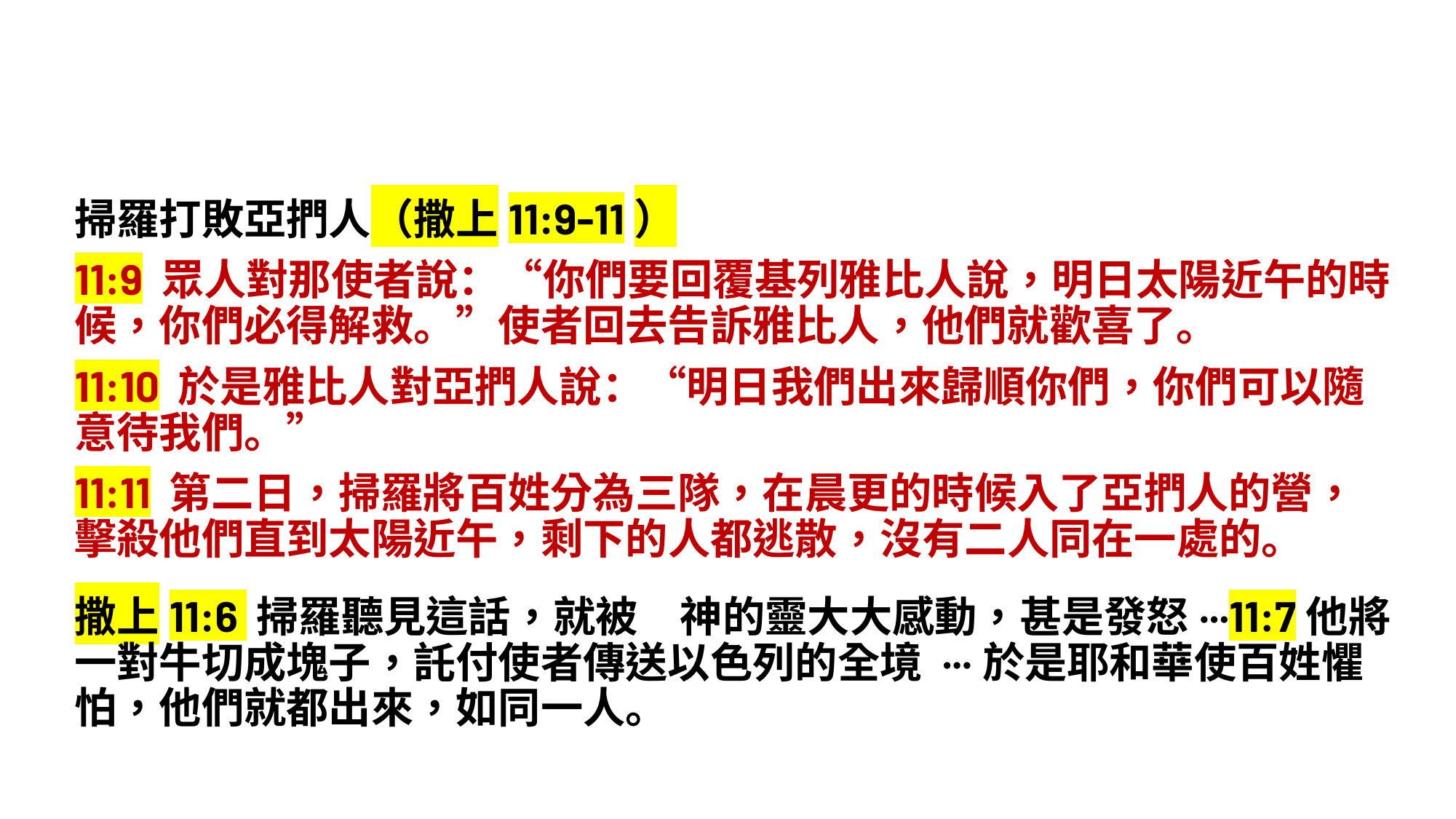

掃羅打敗亞捫人（撒上11:9-11）
11:9 眾人對那使者說：“你們要回覆基列雅比人說，明日太陽近午的時候，你們必得解救。”使者回去告訴雅比人，他們就歡喜了。
11:10 於是雅比人對亞捫人說：“明日我們出來歸順你們，你們可以隨意待我們。”
11:11 第二日，掃羅將百姓分為三隊，在晨更的時候入了亞捫人的營，擊殺他們直到太陽近午，剩下的人都逃散，沒有二人同在一處的。

撒上11:6 掃羅聽見這話，就被　神的靈大大感動，甚是發怒···11:7他將一對牛切成塊子，託付使者傳送以色列的全境 ···於是耶和華使百姓懼怕，他們就都出來，如同一人。